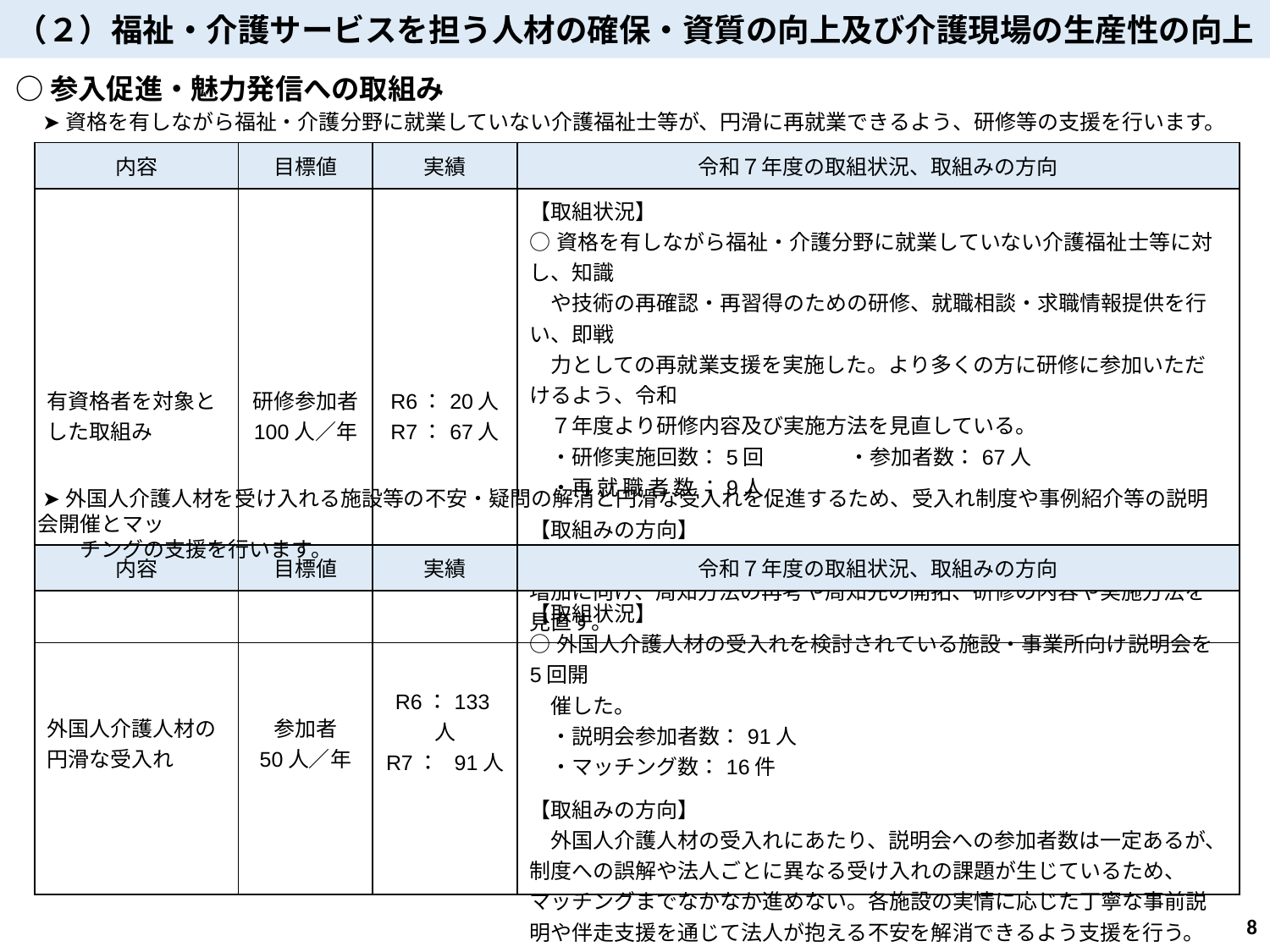

（２）福祉・介護サービスを担う人材の確保・資質の向上及び介護現場の生産性の向上
○参入促進・魅力発信への取組み
 ➤資格を有しながら福祉・介護分野に就業していない介護福祉士等が、円滑に再就業できるよう、研修等の支援を行います。
| 内容 | 目標値 | 実績 | 令和７年度の取組状況、取組みの方向 |
| --- | --- | --- | --- |
| 有資格者を対象とした取組み | 研修参加者 100人／年 | R6：20人 R7：67人 | 【取組状況】 ○資格を有しながら福祉・介護分野に就業していない介護福祉士等に対し、知識 　や技術の再確認・再習得のための研修、就職相談・求職情報提供を行い、即戦 　力としての再就業支援を実施した。より多くの方に研修に参加いただけるよう、令和 　７年度より研修内容及び実施方法を見直している。 　・研修実施回数：5回　　　　・参加者数：67人 　・再就職者数：9人 【取組みの方向】 　潜在介護福祉士等の所在の把握が難しい状況にあるが、再就職者数の増加に向け、周知方法の再考や周知先の開拓、研修の内容や実施方法を見直す。 |
 ➤外国人介護人材を受け入れる施設等の不安・疑問の解消と円滑な受入れを促進するため、受入れ制度や事例紹介等の説明会開催とマッ
　　チングの支援を行います。
| 内容 | 目標値 | 実績 | 令和７年度の取組状況、取組みの方向 |
| --- | --- | --- | --- |
| 外国人介護人材の円滑な受入れ | 参加者 50人／年 | R6：133人 R7： 91人 | 【取組状況】 ○外国人介護人材の受入れを検討されている施設・事業所向け説明会を5回開 　催した。 　・説明会参加者数：91人　 　・マッチング数：16件 【取組みの方向】 　外国人介護人材の受入れにあたり、説明会への参加者数は一定あるが、制度への誤解や法人ごとに異なる受け入れの課題が生じているため、マッチングまでなかなか進めない。各施設の実情に応じた丁寧な事前説明や伴走支援を通じて法人が抱える不安を解消できるよう支援を行う。 |
8